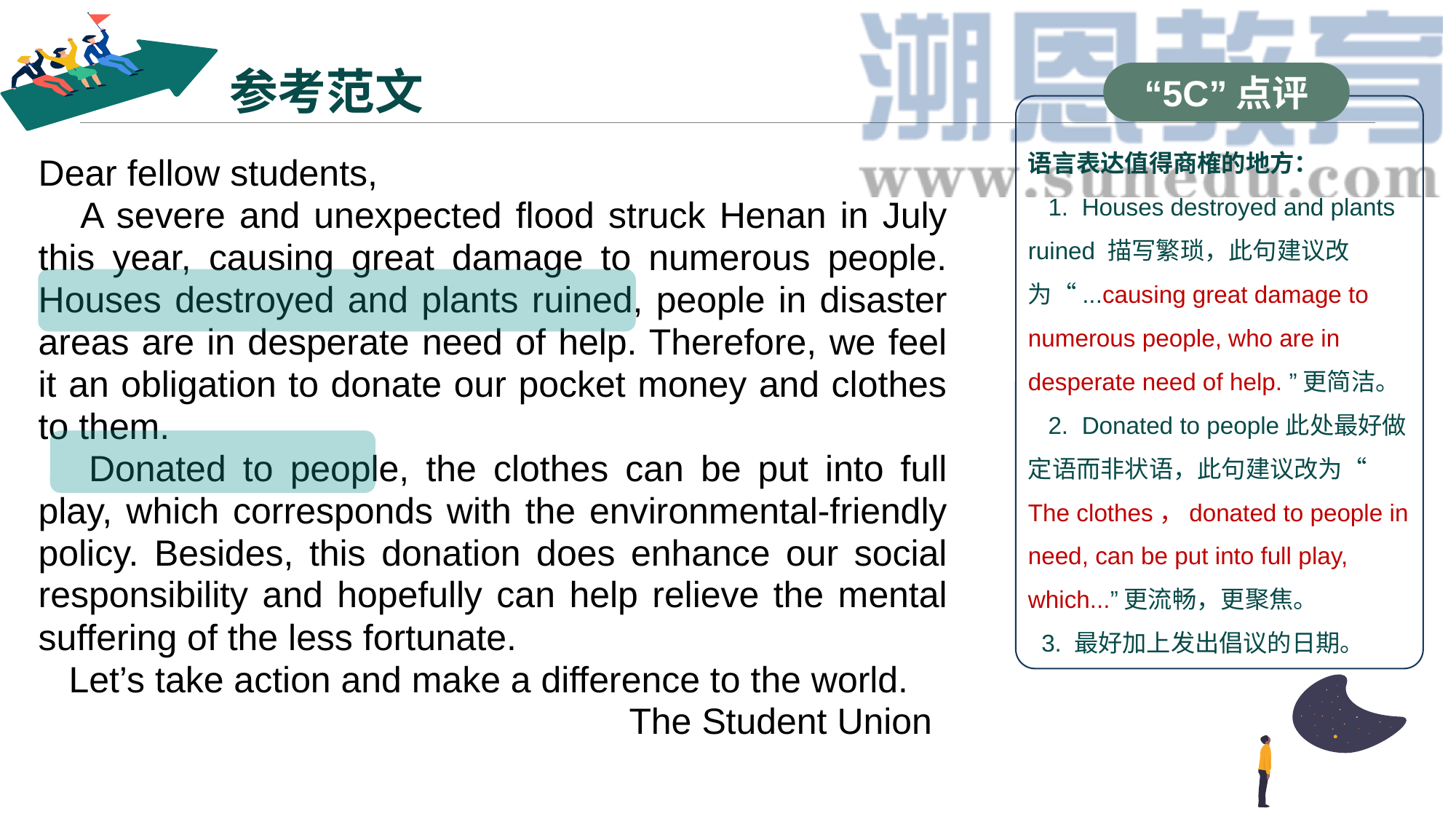

# 参考范文
“5C”点评

语言表达值得商榷的地方：
   1.  Houses destroyed and plants ruined 描写繁琐，此句建议改为“...causing great damage to numerous people, who are in desperate need of help. ”更简洁。
   2.  Donated to people此处最好做定语而非状语，此句建议改为“ The clothes，donated to people in need, can be put into full play, which...”更流畅，更聚焦。
  3. 最好加上发出倡议的日期。
Dear fellow students,
   A severe and unexpected flood struck Henan in July this year, causing great damage to numerous people. Houses destroyed and plants ruined, people in disaster areas are in desperate need of help. Therefore, we feel it an obligation to donate our pocket money and clothes to them.
   Donated to people, the clothes can be put into full play, which corresponds with the environmental-friendly policy. Besides, this donation does enhance our social responsibility and hopefully can help relieve the mental suffering of the less fortunate.
   Let’s take action and make a difference to the world.
                                                          The Student Union

27